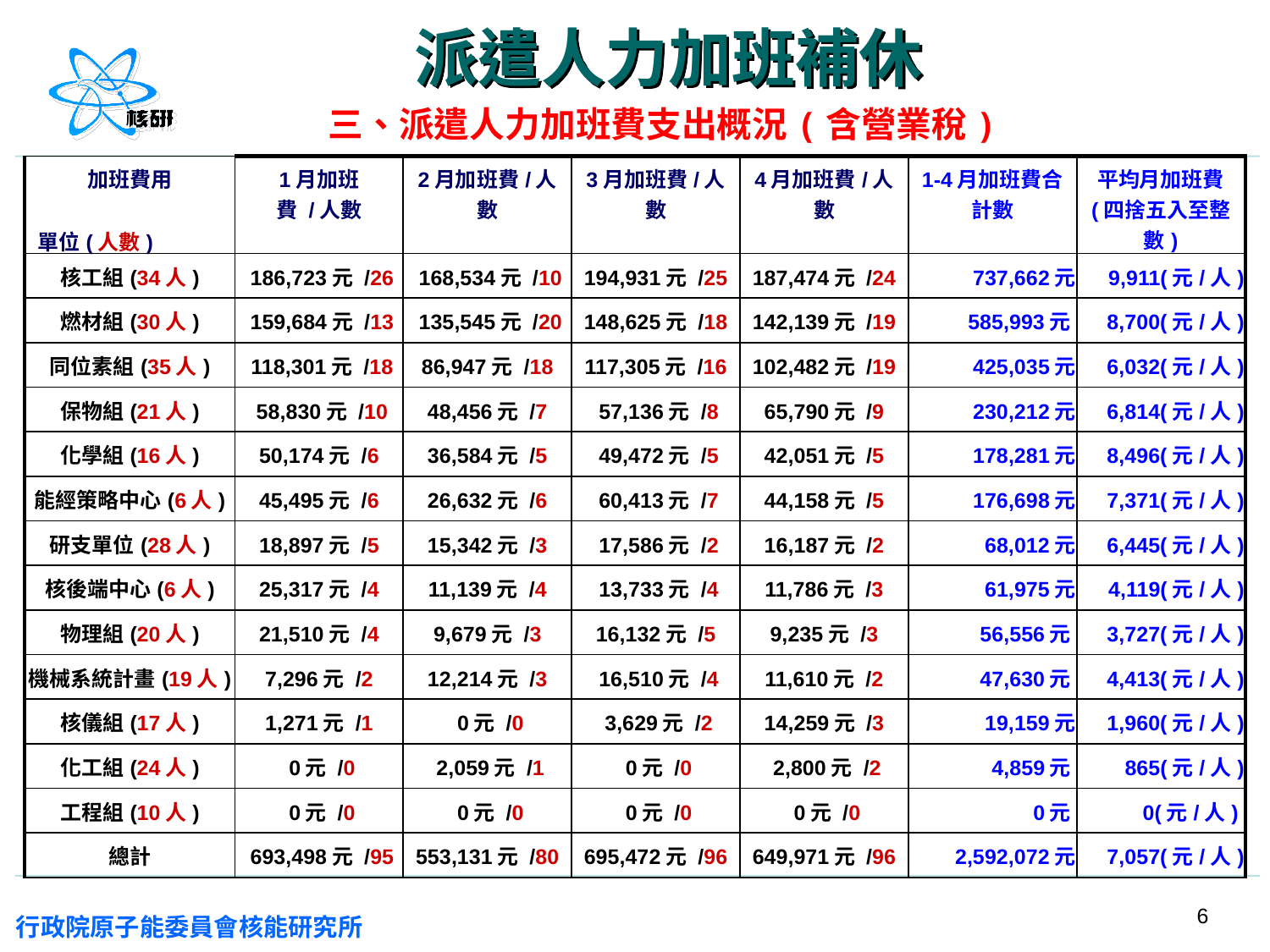

# 派遣人力加班補休
三、派遣人力加班費支出概況(含營業稅)
| 加班費用 單位(人數) | 1月加班費 /人數 | 2月加班費/人數 | 3月加班費/人數 | 4月加班費/人數 | 1-4月加班費合計數 | 平均月加班費 (四捨五入至整數) |
| --- | --- | --- | --- | --- | --- | --- |
| 核工組(34人) | 186,723元 /26 | 168,534元 /10 | 194,931元 /25 | 187,474元 /24 | 737,662元 | 9,911(元/人) |
| 燃材組(30人) | 159,684元 /13 | 135,545元 /20 | 148,625元 /18 | 142,139元 /19 | 585,993元 | 8,700(元/人) |
| 同位素組(35人) | 118,301元 /18 | 86,947元 /18 | 117,305元 /16 | 102,482元 /19 | 425,035元 | 6,032(元/人) |
| 保物組(21人) | 58,830元 /10 | 48,456元 /7 | 57,136元 /8 | 65,790元 /9 | 230,212元 | 6,814(元/人) |
| 化學組(16人) | 50,174元 /6 | 36,584元 /5 | 49,472元 /5 | 42,051元 /5 | 178,281元 | 8,496(元/人) |
| 能經策略中心(6人) | 45,495元 /6 | 26,632元 /6 | 60,413元 /7 | 44,158元 /5 | 176,698元 | 7,371(元/人) |
| 研支單位(28人) | 18,897元 /5 | 15,342元 /3 | 17,586元 /2 | 16,187元 /2 | 68,012元 | 6,445(元/人) |
| 核後端中心(6人) | 25,317元 /4 | 11,139元 /4 | 13,733元 /4 | 11,786元 /3 | 61,975元 | 4,119(元/人) |
| 物理組(20人) | 21,510元 /4 | 9,679元 /3 | 16,132元 /5 | 9,235元 /3 | 56,556元 | 3,727(元/人) |
| 機械系統計畫(19人) | 7,296元 /2 | 12,214元 /3 | 16,510元 /4 | 11,610元 /2 | 47,630元 | 4,413(元/人) |
| 核儀組(17人) | 1,271元 /1 | 0元 /0 | 3,629元 /2 | 14,259元 /3 | 19,159元 | 1,960(元/人) |
| 化工組(24人) | 0元 /0 | 2,059元 /1 | 0元 /0 | 2,800元 /2 | 4,859元 | 865(元/人) |
| 工程組(10人) | 0元 /0 | 0元 /0 | 0元 /0 | 0元 /0 | 0元 | 0(元/人) |
| 總計 | 693,498元 /95 | 553,131元 /80 | 695,472元 /96 | 649,971元 /96 | 2,592,072元 | 7,057(元/人) |
6